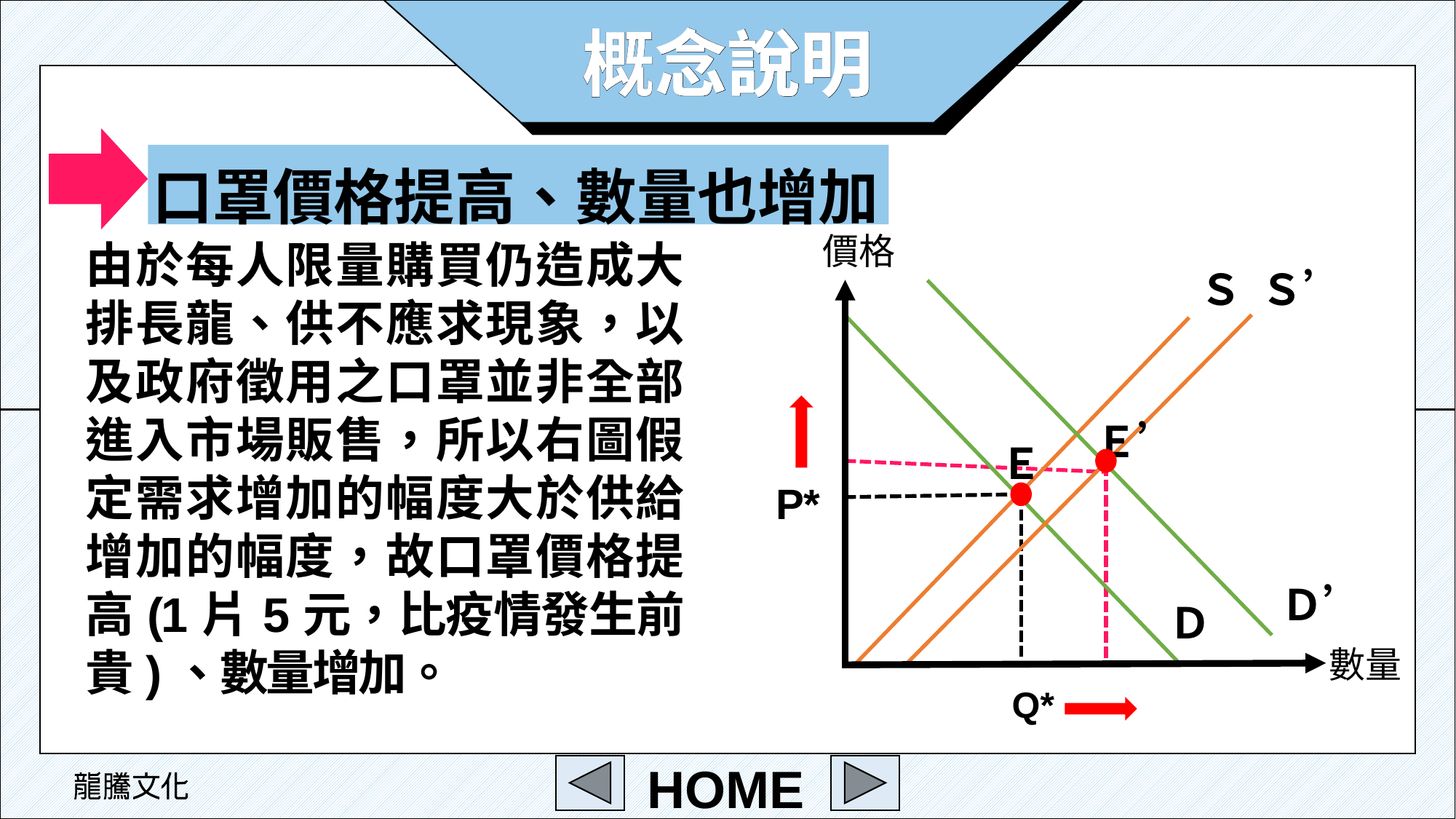

口罩價格提高、數量也增加
價格
由於每人限量購買仍造成大排長龍、供不應求現象，以及政府徵用之口罩並非全部進入市場販售，所以右圖假定需求增加的幅度大於供給增加的幅度，故口罩價格提高(1片5元，比疫情發生前貴)、數量增加。
Ｓ
Ｓ’
Ｅ’

Ｅ

P*

Ｄ’
Ｄ
數量
Q*